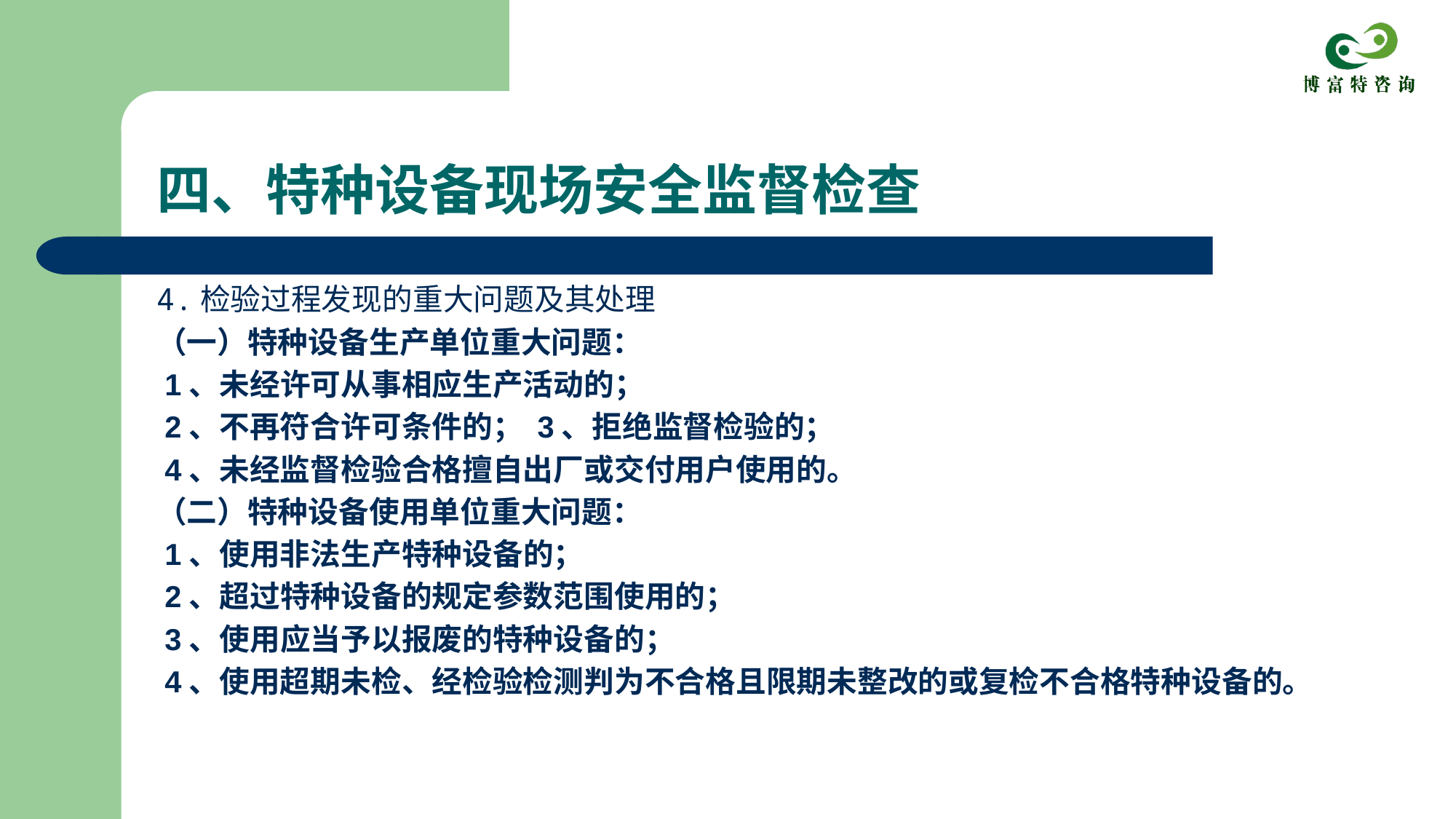

# 四、特种设备现场安全监督检查
4.检验过程发现的重大问题及其处理
（一）特种设备生产单位重大问题：
 1、未经许可从事相应生产活动的；
 2、不再符合许可条件的； 3、拒绝监督检验的；
 4、未经监督检验合格擅自出厂或交付用户使用的。
（二）特种设备使用单位重大问题：
 1、使用非法生产特种设备的；
 2、超过特种设备的规定参数范围使用的；
 3、使用应当予以报废的特种设备的；
 4、使用超期未检、经检验检测判为不合格且限期未整改的或复检不合格特种设备的。